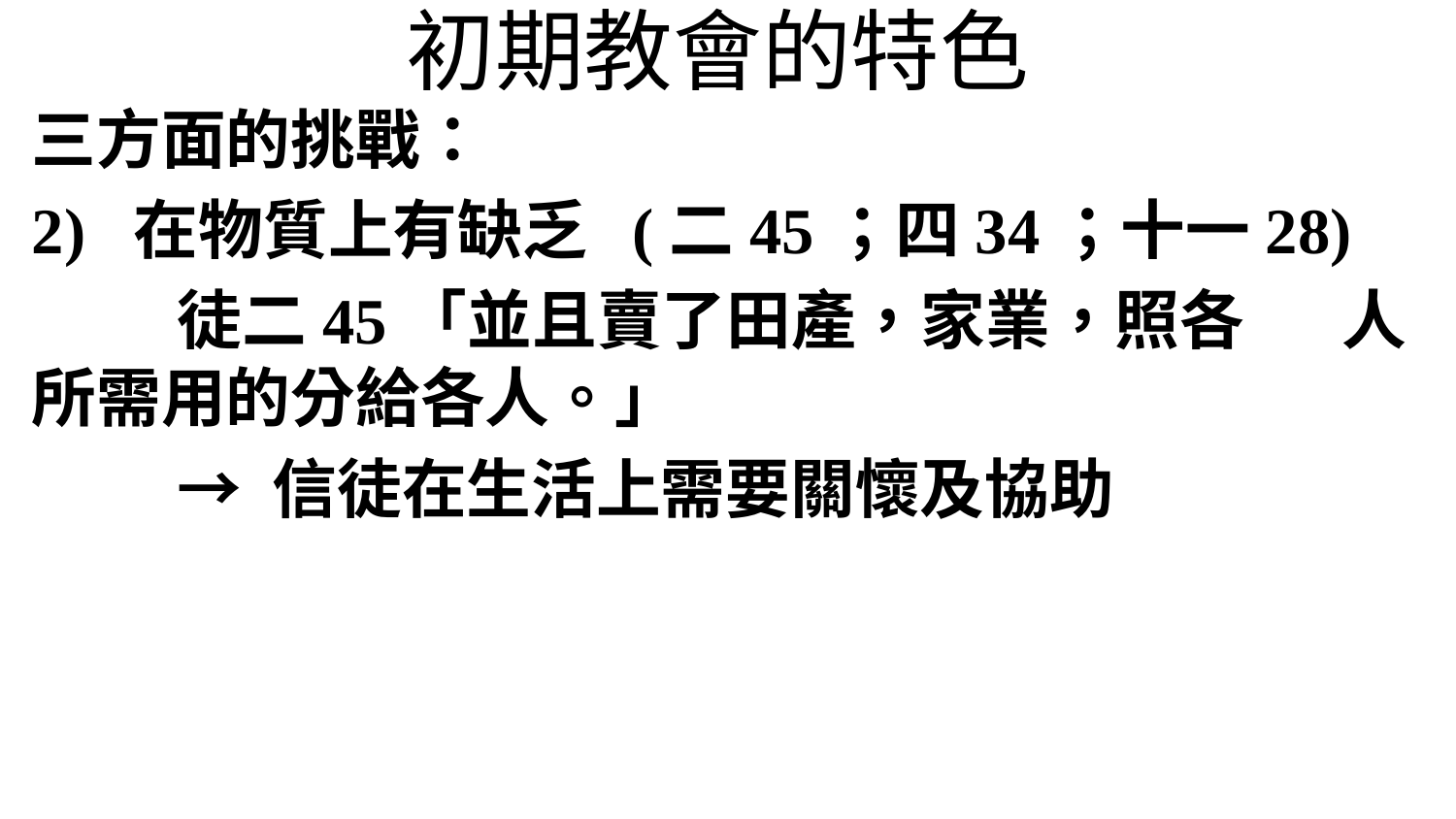

# 初期教會的特色
三方面的挑戰：
2)  在物質上有缺乏  (二45；四34；十一28)
	徒二45「並且賣了田產，家業，照各	人所需用的分給各人。」
	→ 信徒在生活上需要關懷及協助